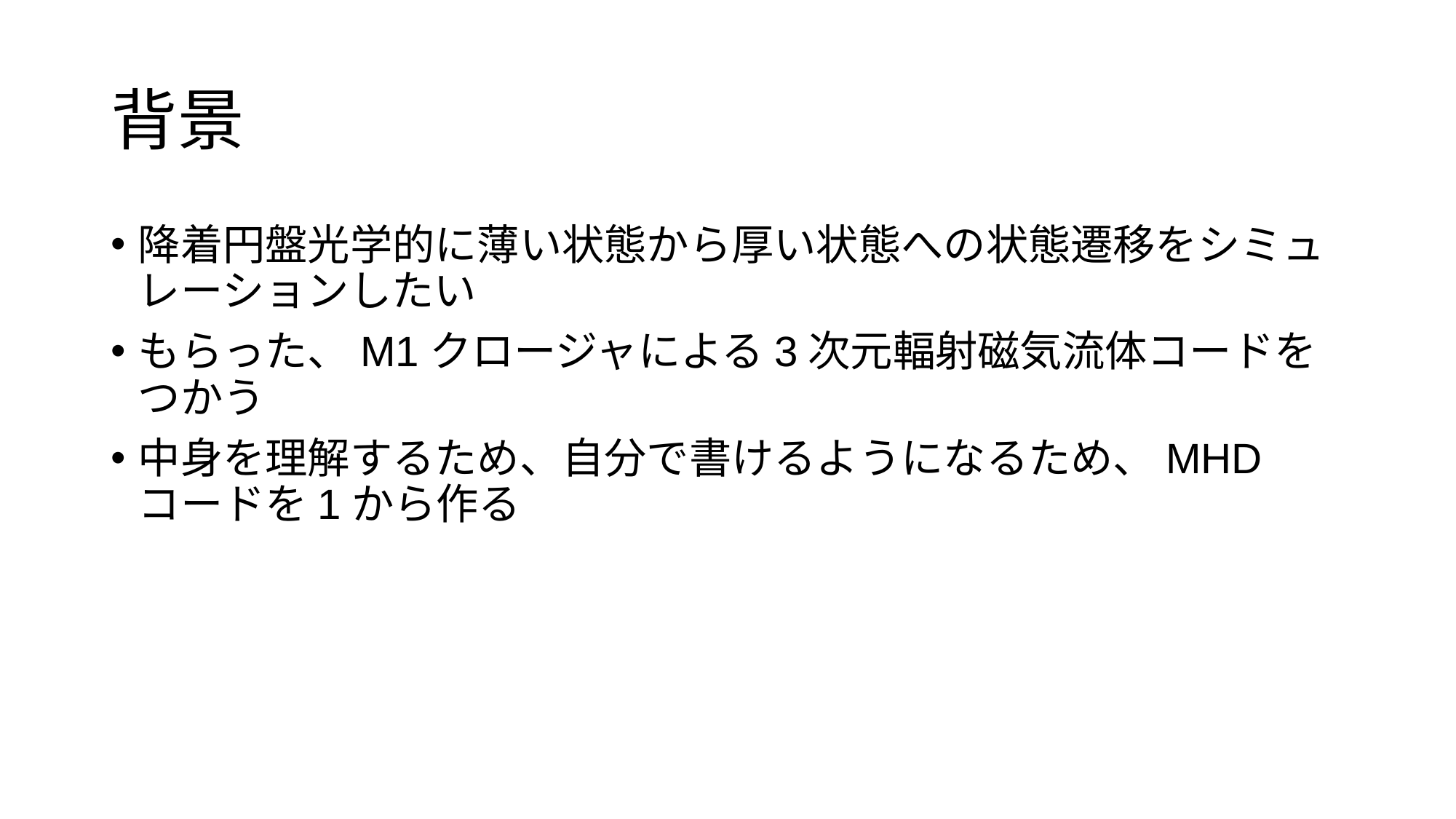

# 背景
降着円盤光学的に薄い状態から厚い状態への状態遷移をシミュレーションしたい
もらった、M1クロージャによる3次元輻射磁気流体コードをつかう
中身を理解するため、自分で書けるようになるため、MHDコードを1から作る